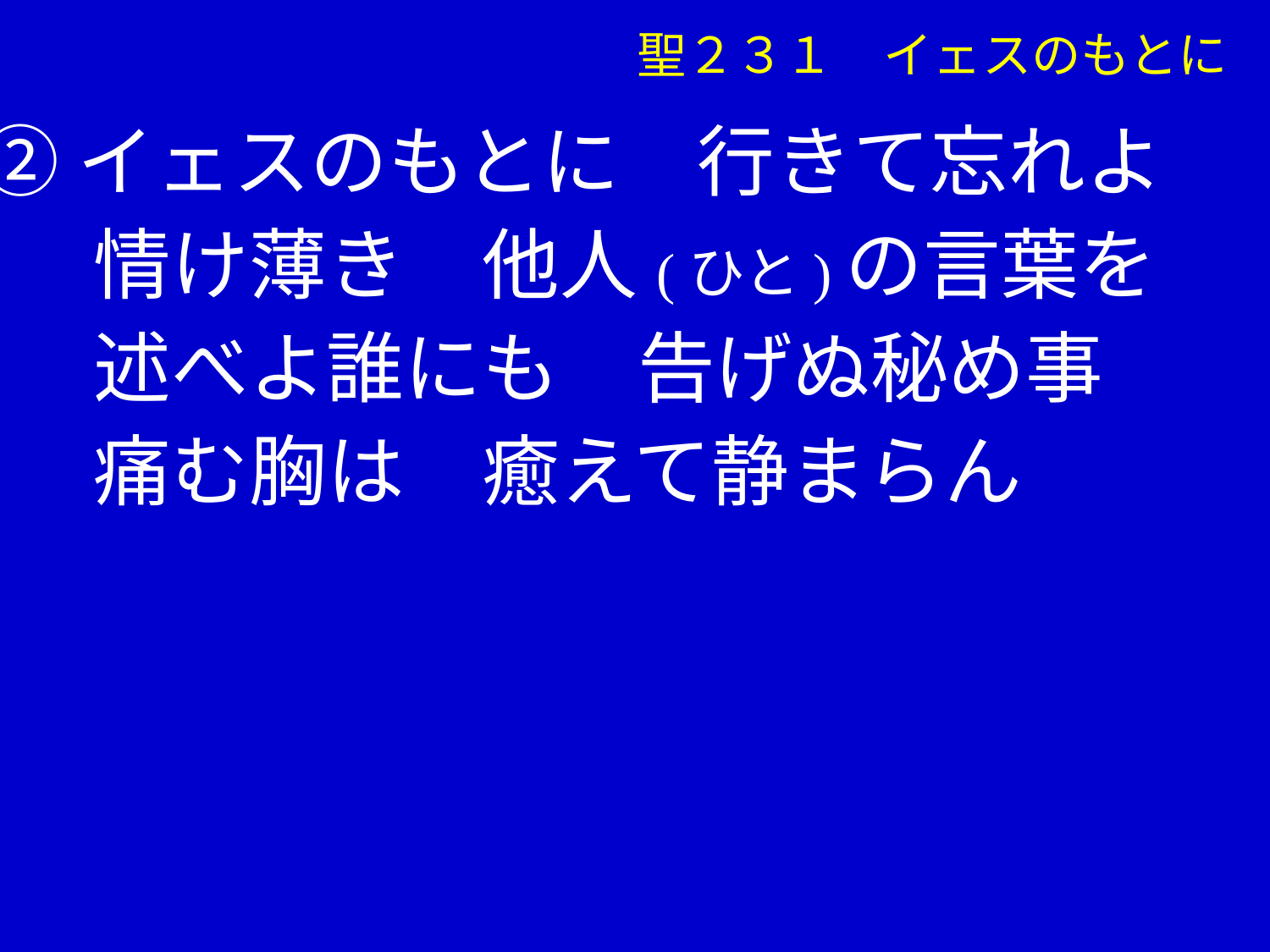

聖２３１　イェスのもとに
②イェスのもとに　行きて忘れよ
　  情け薄き　他人(ひと)の言葉を
　  述べよ誰にも　告げぬ秘め事
　  痛む胸は　癒えて静まらん